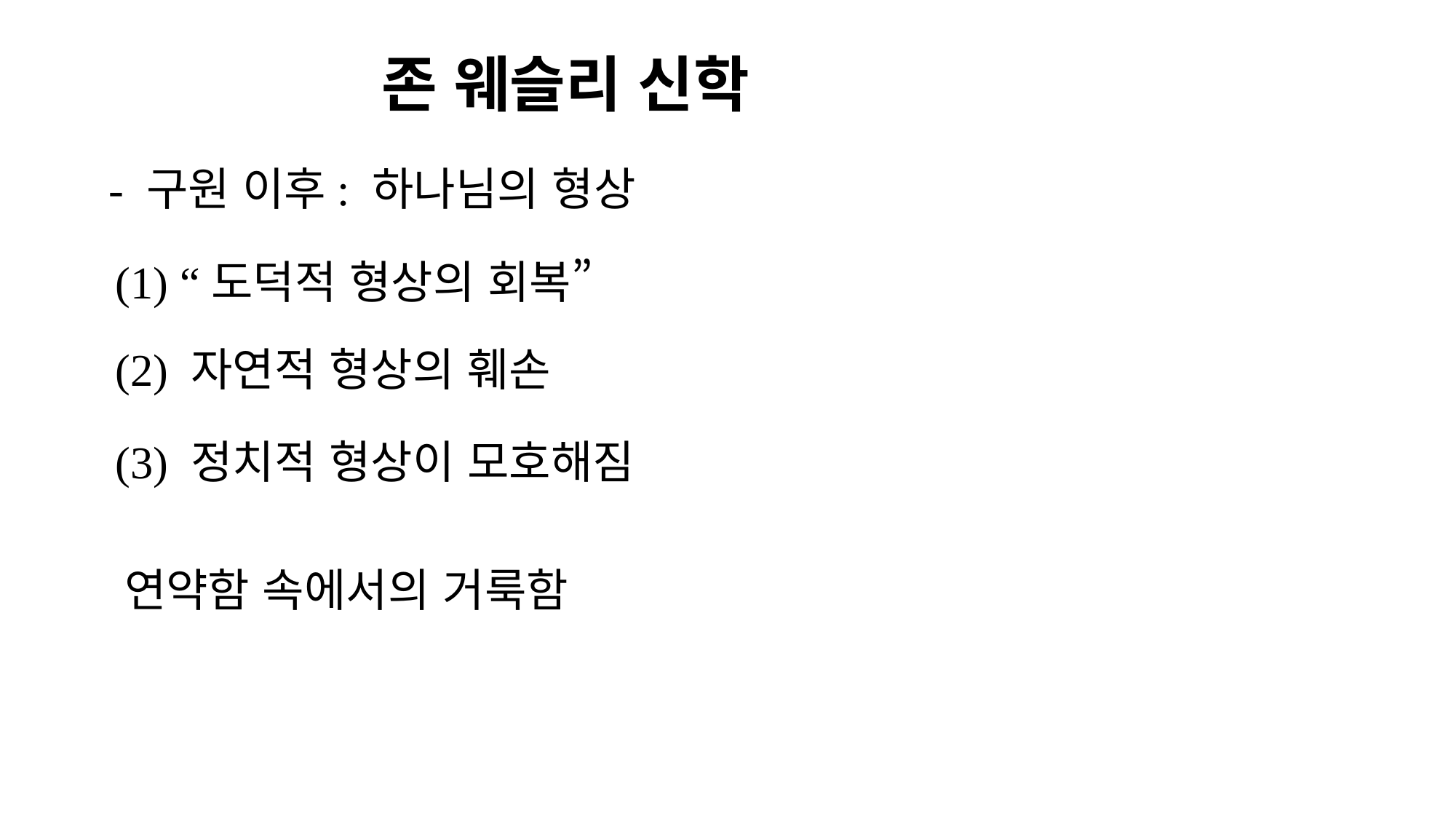

# 존 웨슬리 신학
- 구원 이후: 하나님의 형상

(1) “도덕적 형상의 회복”

(2) 자연적 형상의 훼손
(3) 정치적 형상이 모호해짐
연약함 속에서의 거룩함